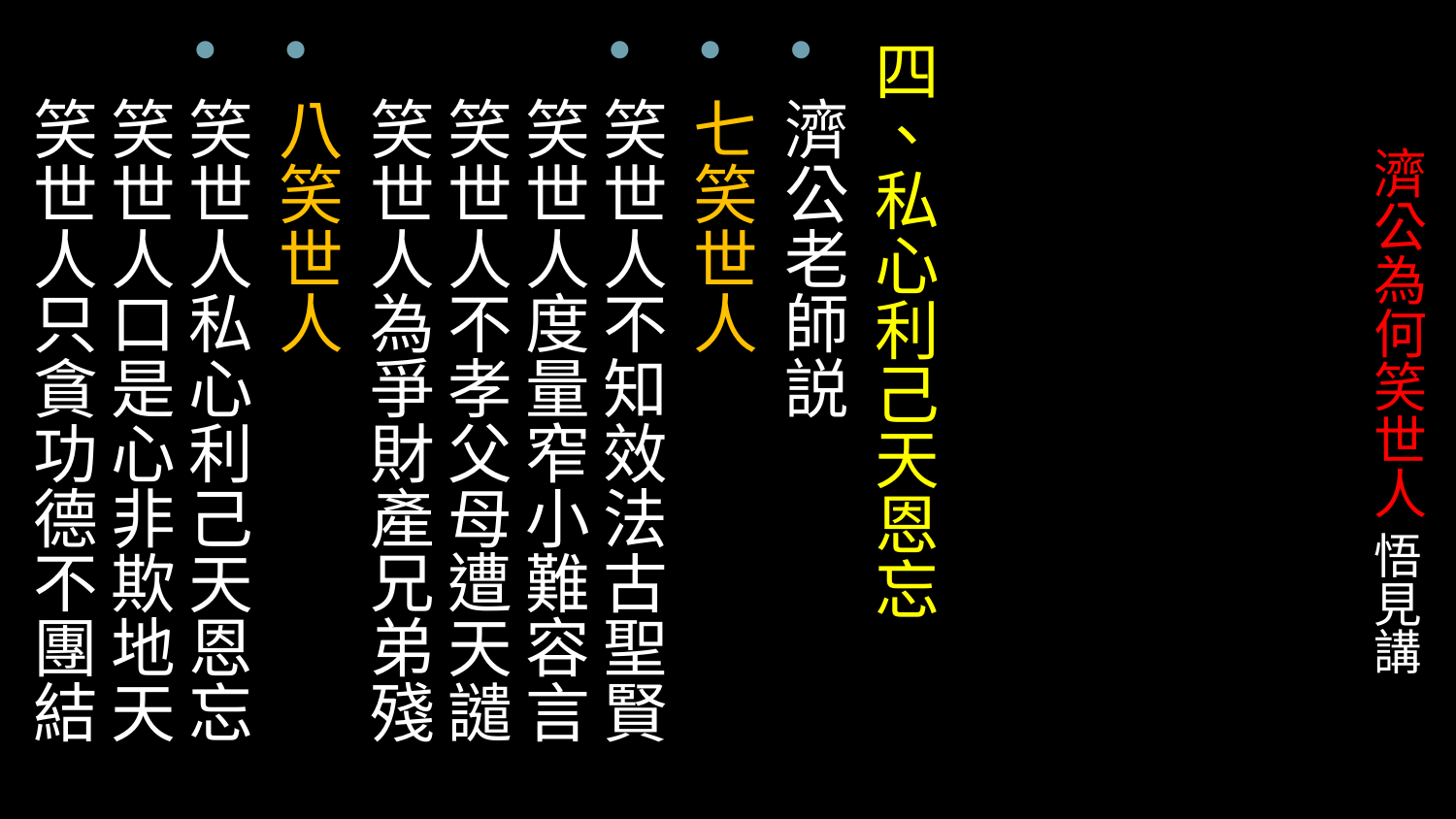

四、私心利己天恩忘
濟公老師説
七笑世人
笑世人不知效法古聖賢
笑世人度量窄小難容言
笑世人不孝父母遭天譴
笑世人為爭財產兄弟殘
八笑世人
笑世人私心利己天恩忘
笑世人口是心非欺地天
笑世人只貪功德不團結
# 濟公為何笑世人 悟見講